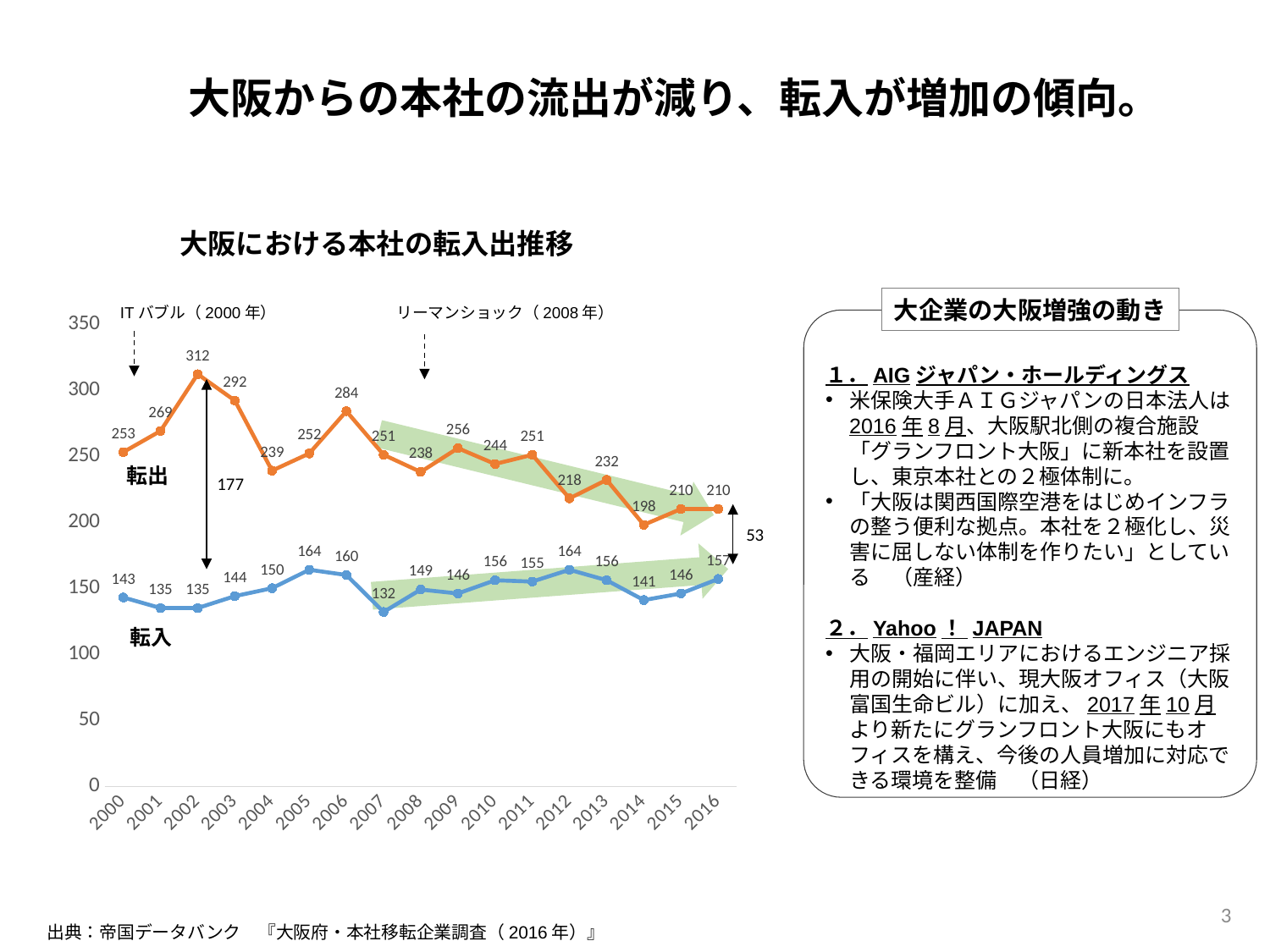

大阪からの本社の流出が減り、転入が増加の傾向。
大阪における本社の転入出推移
大企業の大阪増強の動き
ITバブル（2000年）
リーマンショック（2008年）

### Chart

| Category | 転入 | 転出 |
|---|---|---|
| 2000 | 143.0 | 253.0 |
| 2001 | 135.0 | 269.0 |
| 2002 | 135.0 | 312.0 |
| 2003 | 144.0 | 292.0 |
| 2004 | 150.0 | 239.0 |
| 2005 | 164.0 | 252.0 |
| 2006 | 160.0 | 284.0 |
| 2007 | 132.0 | 251.0 |
| 2008 | 149.0 | 238.0 |
| 2009 | 146.0 | 256.0 |
| 2010 | 156.0 | 244.0 |
| 2011 | 155.0 | 251.0 |
| 2012 | 164.0 | 218.0 |
| 2013 | 156.0 | 232.0 |
| 2014 | 141.0 | 198.0 |
| 2015 | 146.0 | 210.0 |
| 2016 | 157.0 | 210.0 |
１．AIGジャパン・ホールディングス
米保険大手ＡＩＧジャパンの日本法人は2016年8月、大阪駅北側の複合施設「グランフロント大阪」に新本社を設置し、東京本社との２極体制に。
「大阪は関西国際空港をはじめインフラの整う便利な拠点。本社を２極化し、災害に屈しない体制を作りたい」としている　（産経）

２．Yahoo！ JAPAN
大阪・福岡エリアにおけるエンジニア採用の開始に伴い、現大阪オフィス（大阪富国生命ビル）に加え、2017年10月より新たにグランフロント大阪にもオフィスを構え、今後の人員増加に対応できる環境を整備　（日経）

転出
177
53

転入
3
出典：帝国データバンク　『大阪府・本社移転企業調査（2016年）』